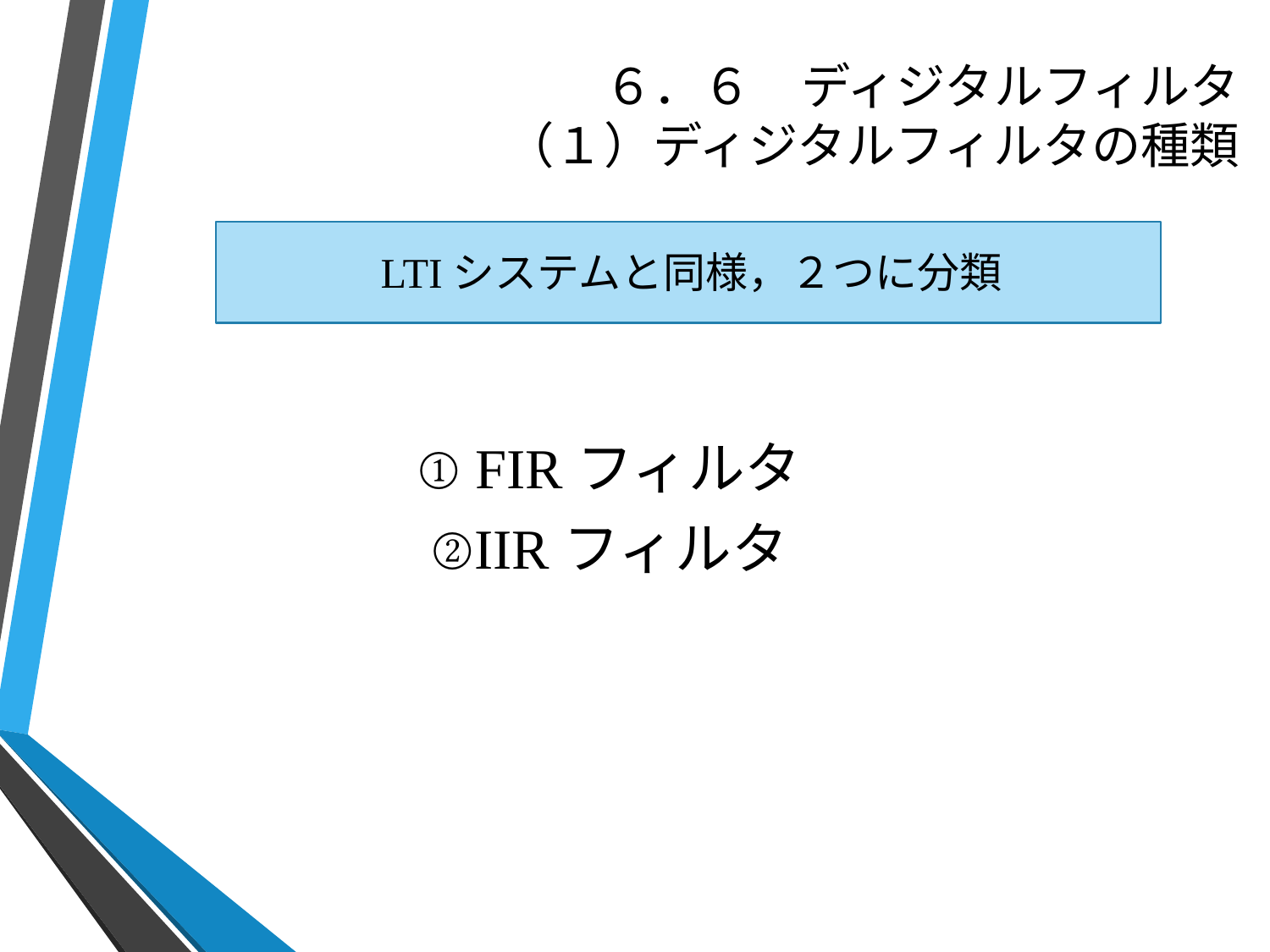

# ６．６　ディジタルフィルタ （１）ディジタルフィルタの種類

LTIシステムと同様，２つに分類
① FIRフィルタ
②IIRフィルタ